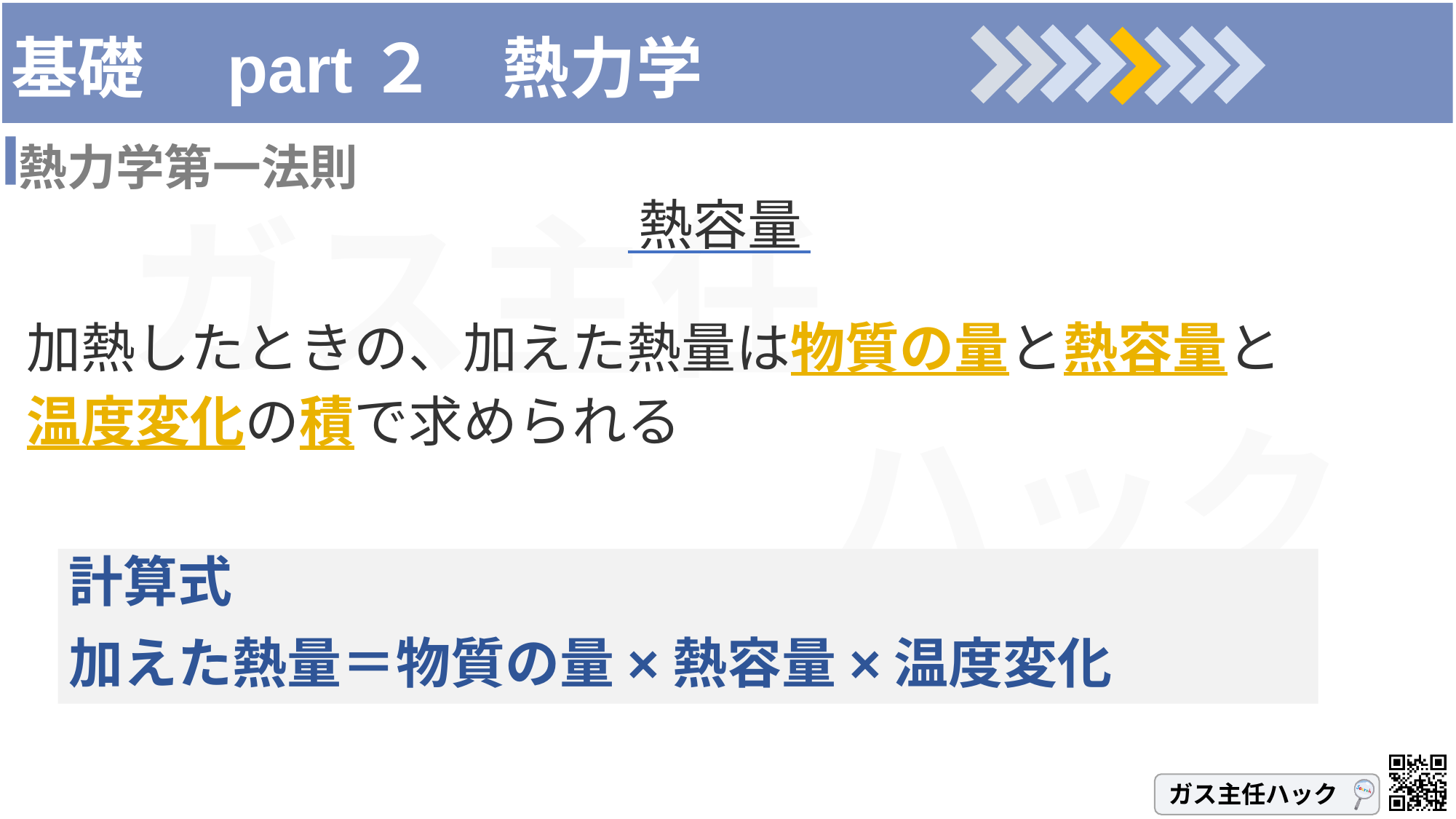

# 基礎　part２　熱力学

熱力学第一法則

熱容量
加熱したときの、加えた熱量は物質の量と熱容量と
温度変化の積で求められる

計算式
加えた熱量＝物質の量×熱容量×温度変化